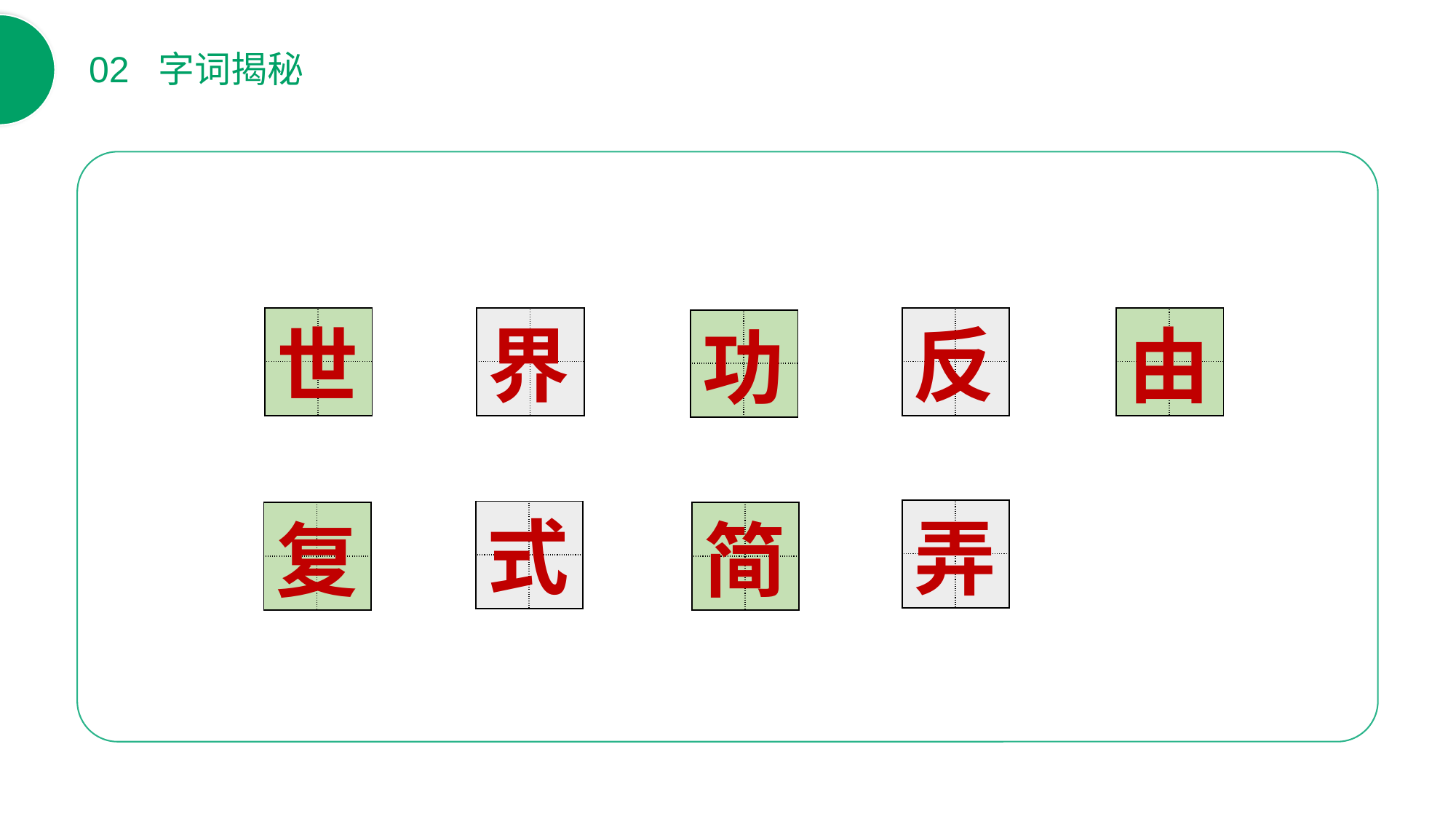

02  字词揭秘
|  |  |
| --- | --- |
|  |  |
|  |  |
| --- | --- |
|  |  |
|  |  |
| --- | --- |
|  |  |
|  |  |
| --- | --- |
|  |  |
界
反
世
由
|  |  |
| --- | --- |
|  |  |
功
|  |  |
| --- | --- |
|  |  |
式
|  |  |
| --- | --- |
|  |  |
弄
|  |  |
| --- | --- |
|  |  |
|  |  |
| --- | --- |
|  |  |
复
简